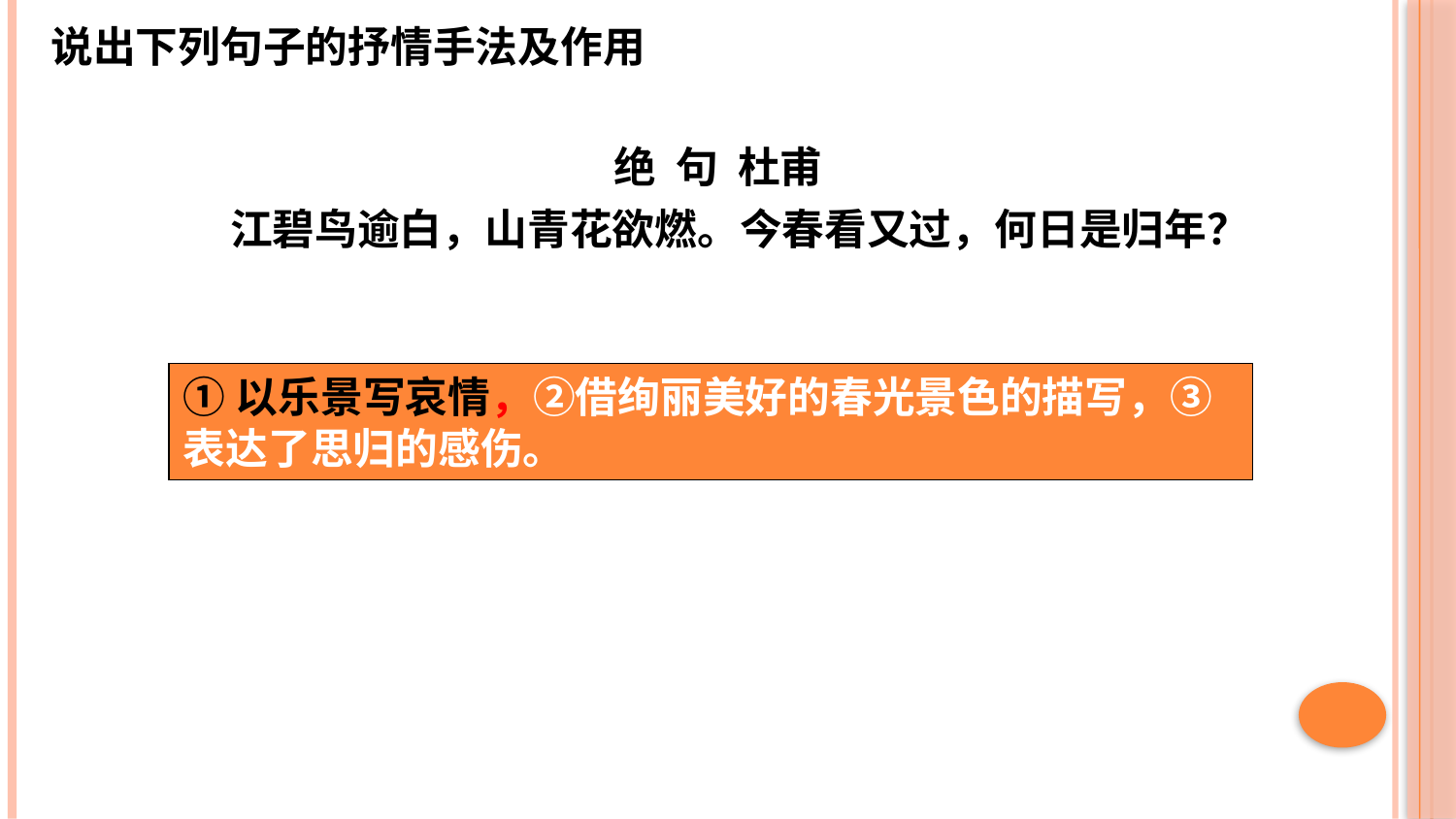

说出下列句子的抒情手法及作用
绝  句  杜甫
江碧鸟逾白，山青花欲燃。今春看又过，何日是归年？
①以乐景写哀情，②借绚丽美好的春光景色的描写，③表达了思归的感伤。